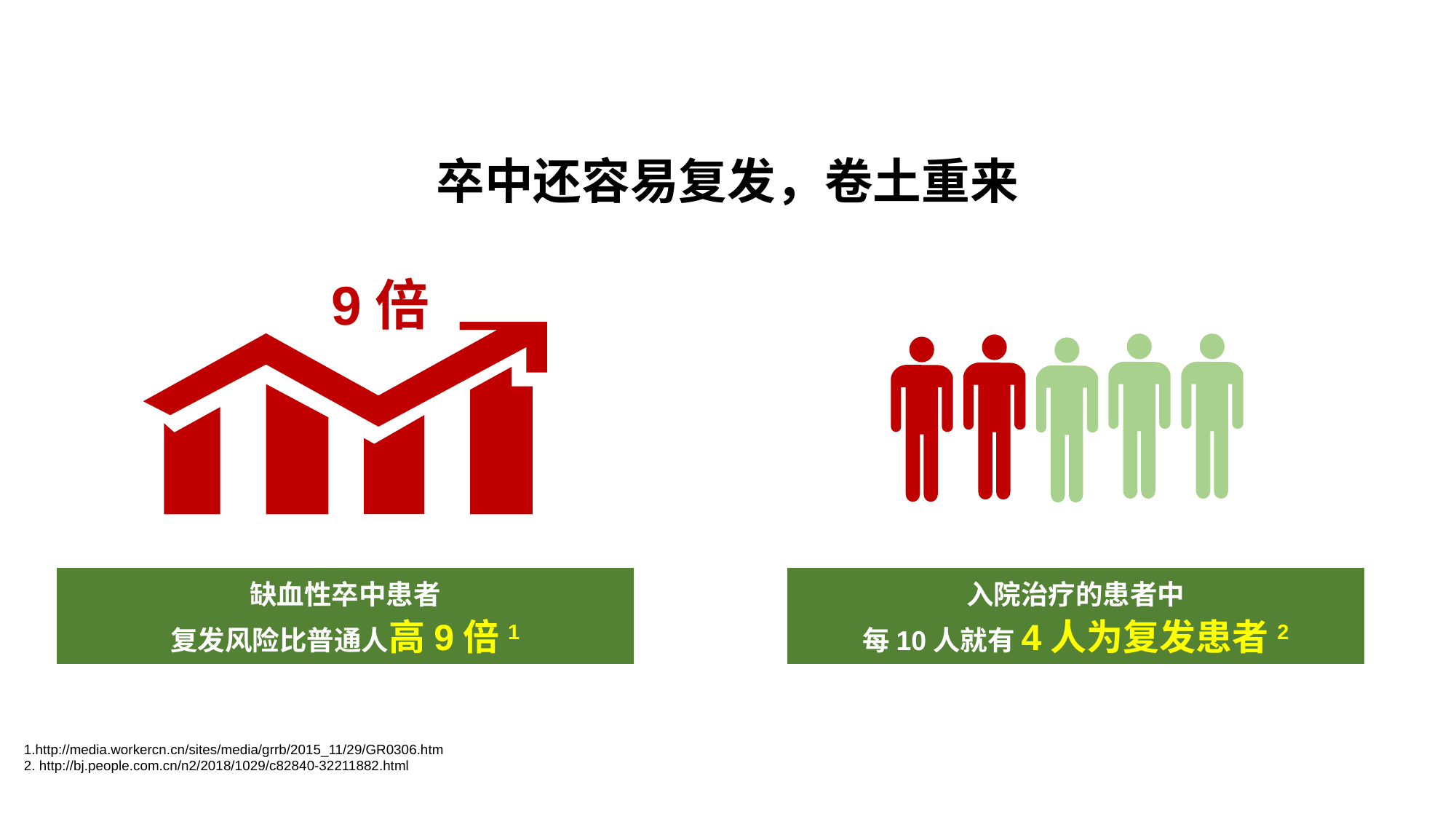

# 卒中还容易复发，卷土重来
9倍

缺血性卒中患者
复发风险比普通人高9倍1
入院治疗的患者中
每10人就有4人为复发患者2
1.http://media.workercn.cn/sites/media/grrb/2015_11/29/GR0306.htm
2. http://bj.people.com.cn/n2/2018/1029/c82840-32211882.html